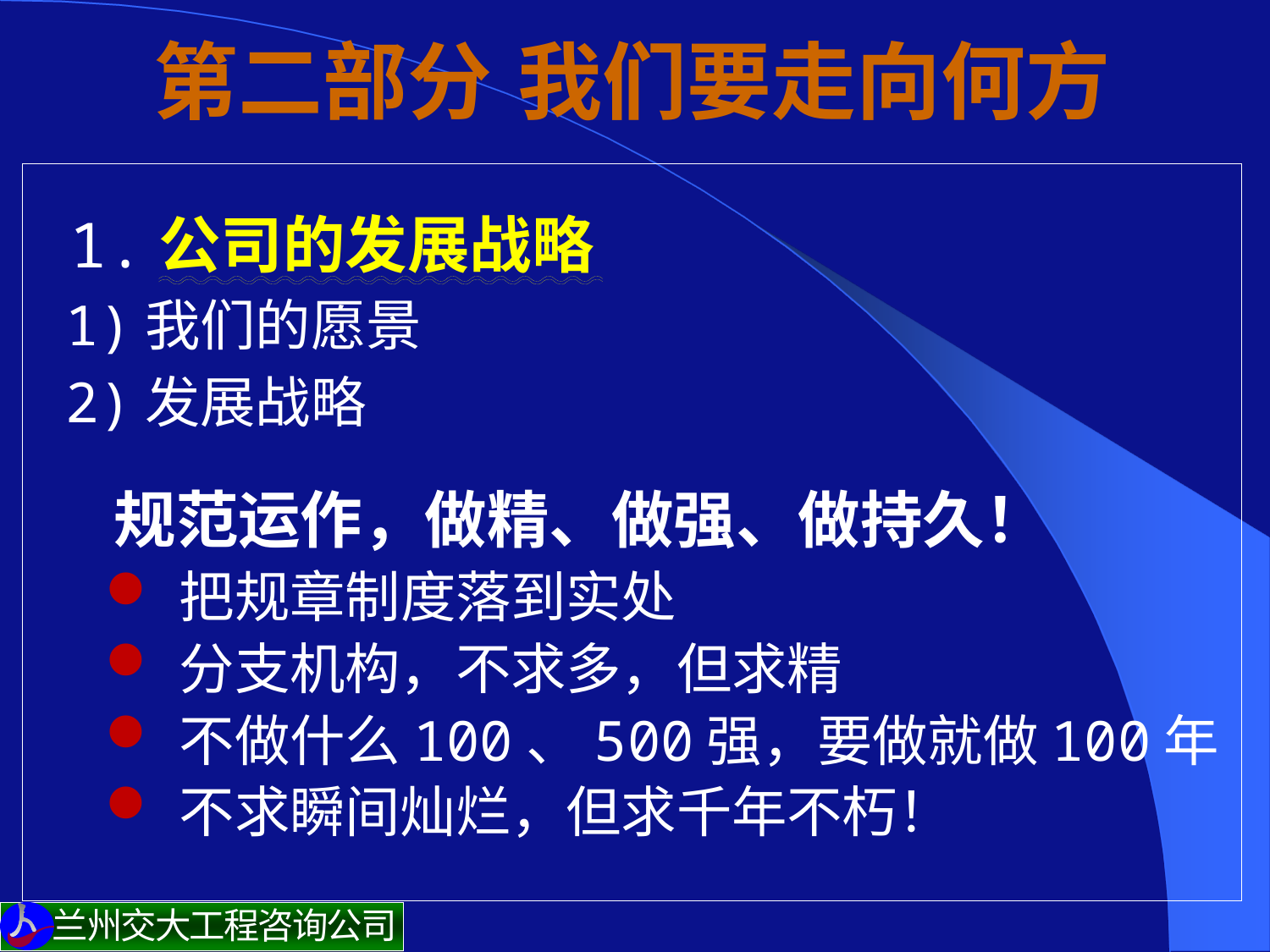

# 第二部分  我们要走向何方
 1.公司的发展战略
 1)我们的愿景
 2)发展战略
 规范运作，做精、做强、做持久！
把规章制度落到实处
分支机构，不求多，但求精
不做什么100、500强，要做就做100年
不求瞬间灿烂，但求千年不朽！